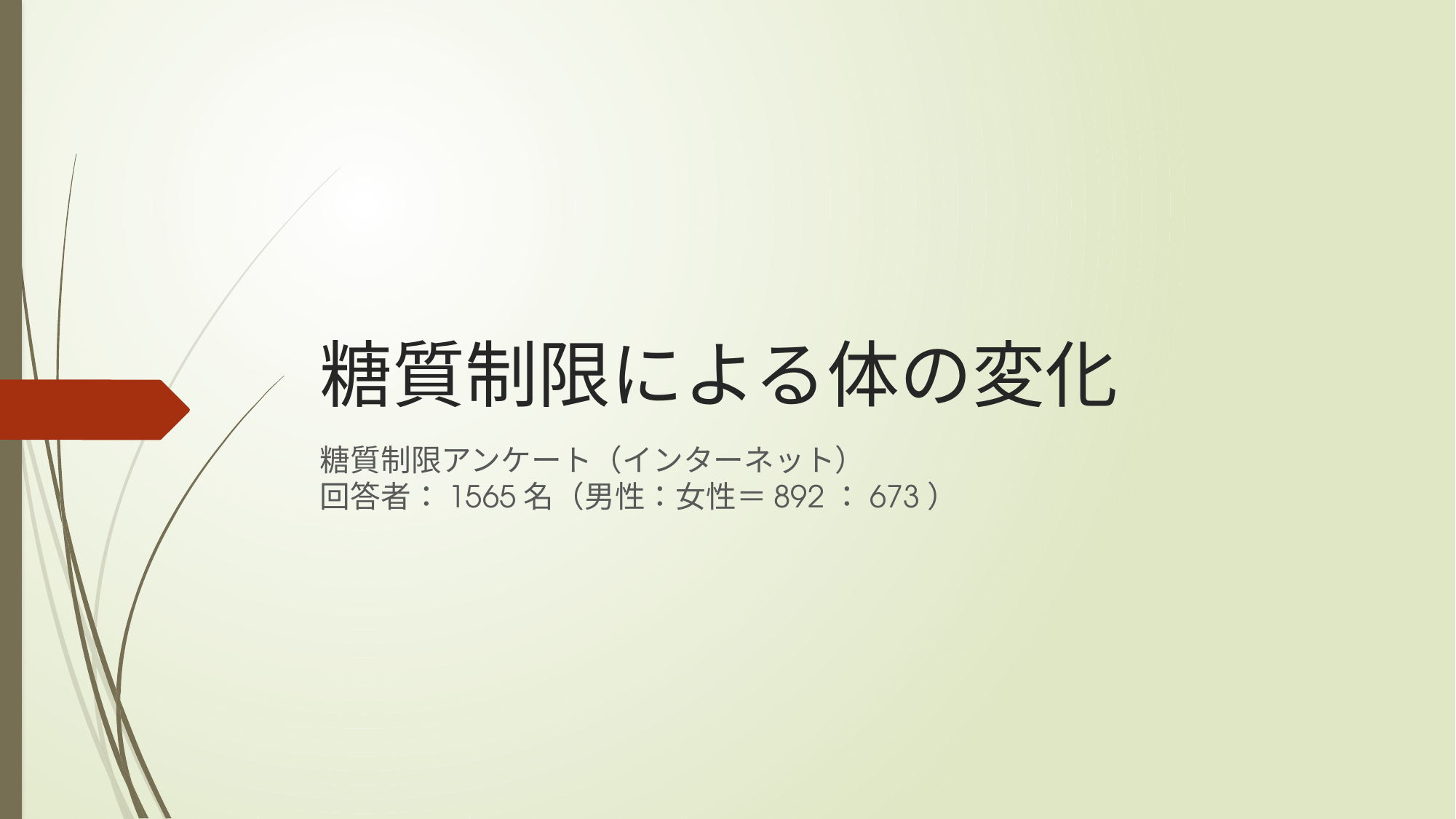

# 糖質制限による体の変化
糖質制限アンケート（インターネット）
回答者：1565名（男性：女性＝892：673）